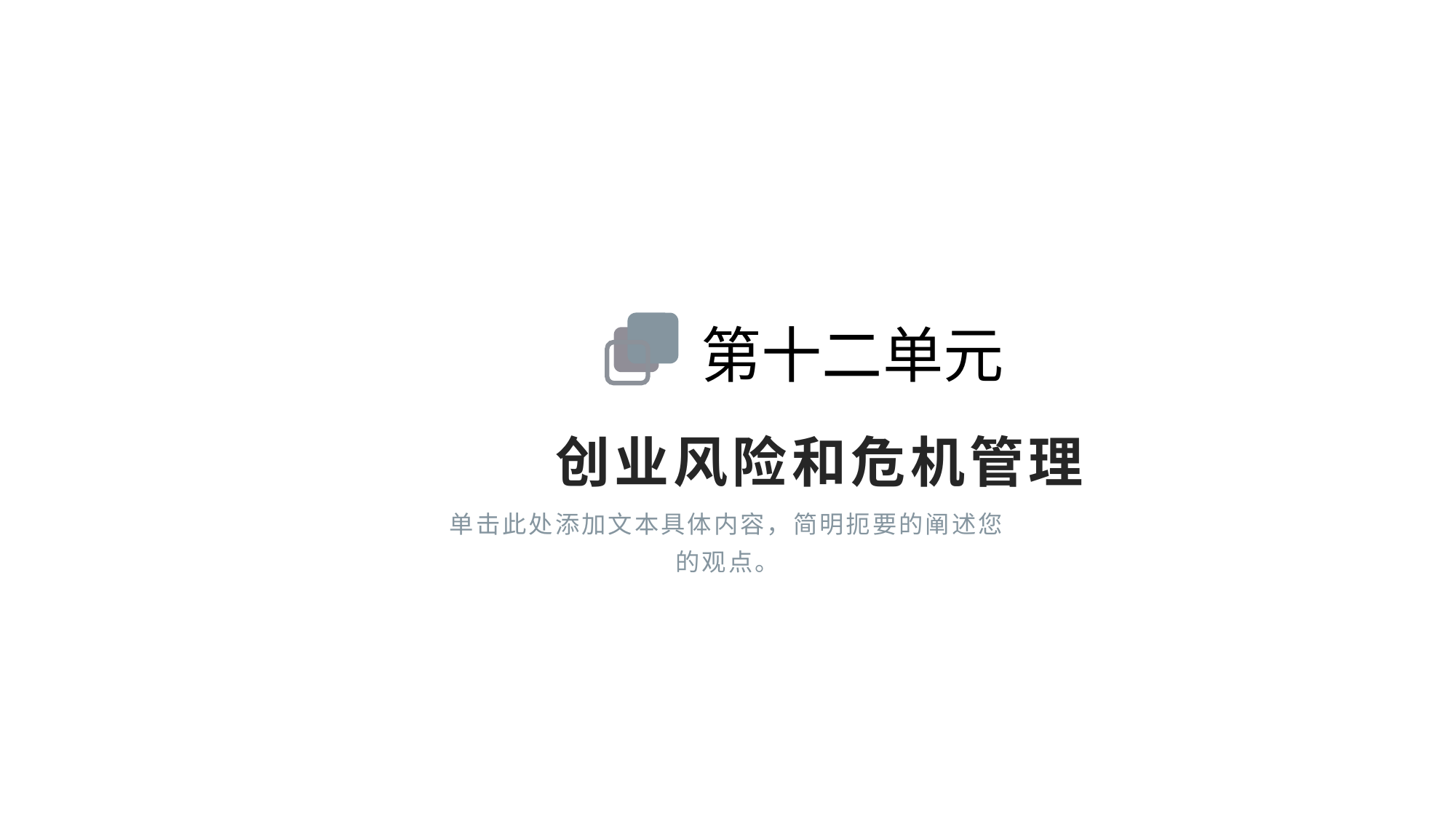

第十二单元
# 创业风险和危机管理
单击此处添加文本具体内容，简明扼要的阐述您的观点。